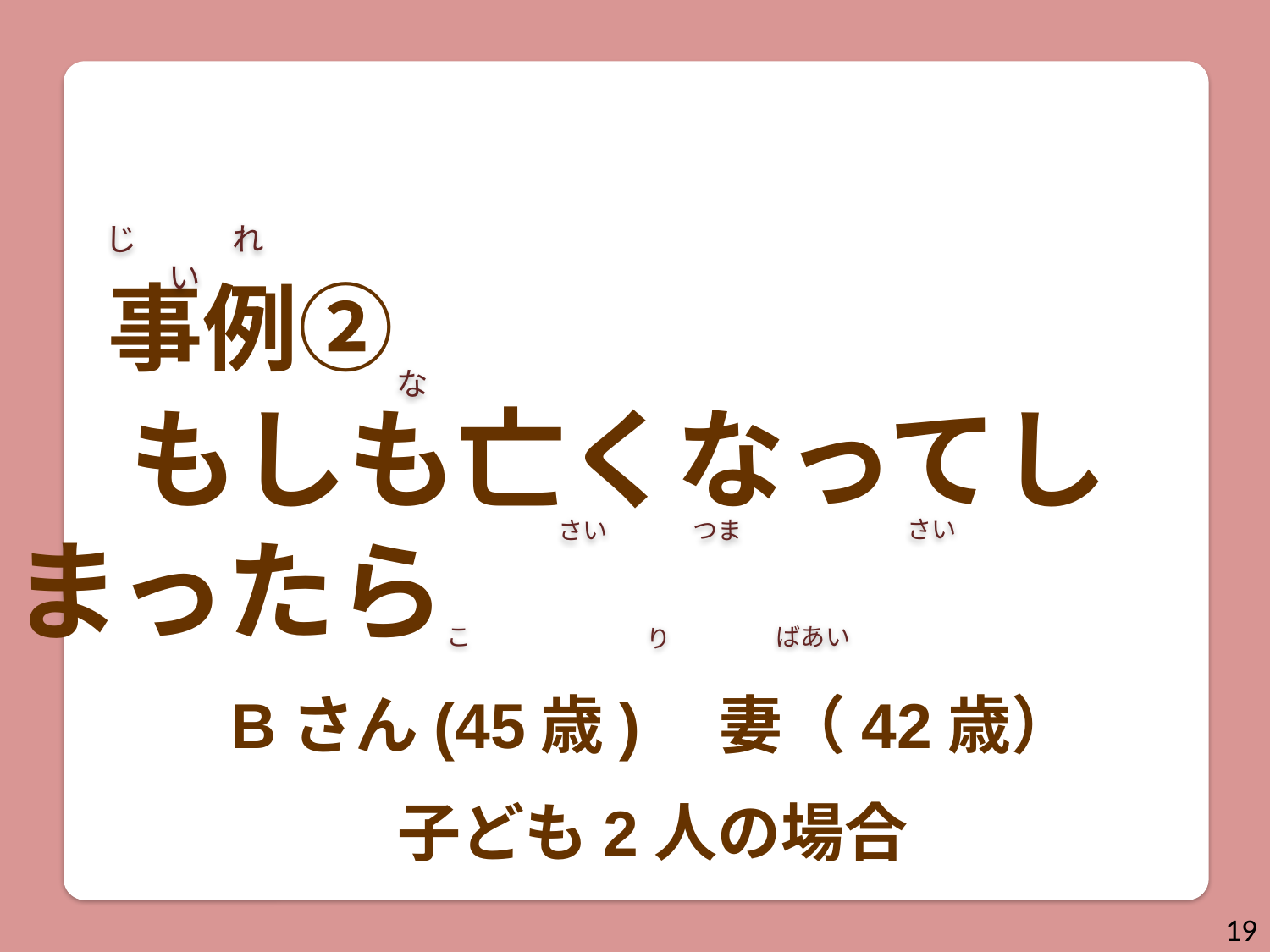

じ　　　れい
　事例②
　もしも亡くなってしまったら
Bさん(45歳)　妻（42歳）
子ども2人の場合

な
さい
さい
つま
こ
ばあい
り
19